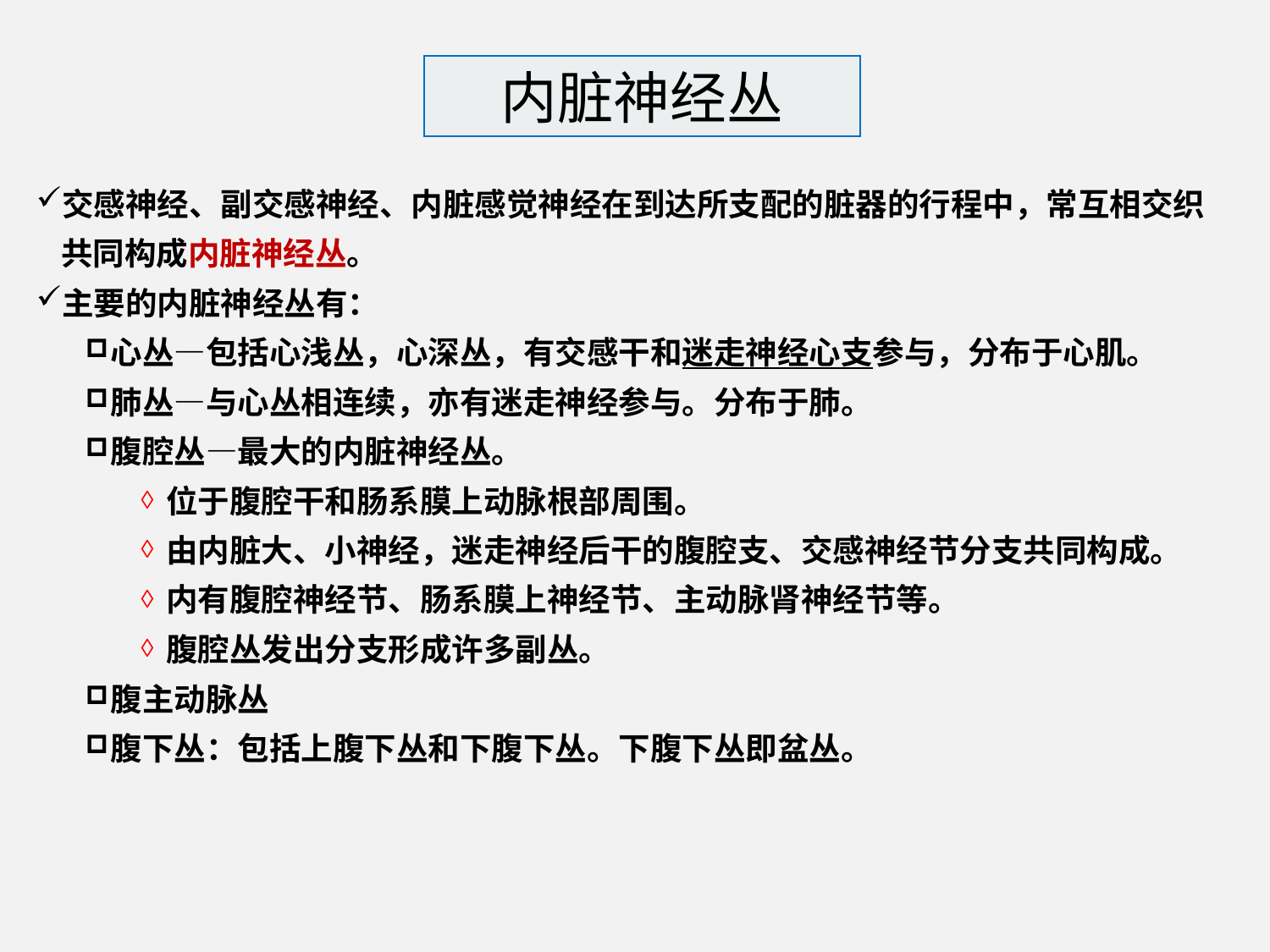

内脏神经丛
交感神经、副交感神经、内脏感觉神经在到达所支配的脏器的行程中，常互相交织共同构成内脏神经丛。
主要的内脏神经丛有：
心丛—包括心浅丛，心深丛，有交感干和迷走神经心支参与，分布于心肌。
肺丛—与心丛相连续，亦有迷走神经参与。分布于肺。
腹腔丛—最大的内脏神经丛。
位于腹腔干和肠系膜上动脉根部周围。
由内脏大、小神经，迷走神经后干的腹腔支、交感神经节分支共同构成。
内有腹腔神经节、肠系膜上神经节、主动脉肾神经节等。
腹腔丛发出分支形成许多副丛。
腹主动脉丛
腹下丛：包括上腹下丛和下腹下丛。下腹下丛即盆丛。